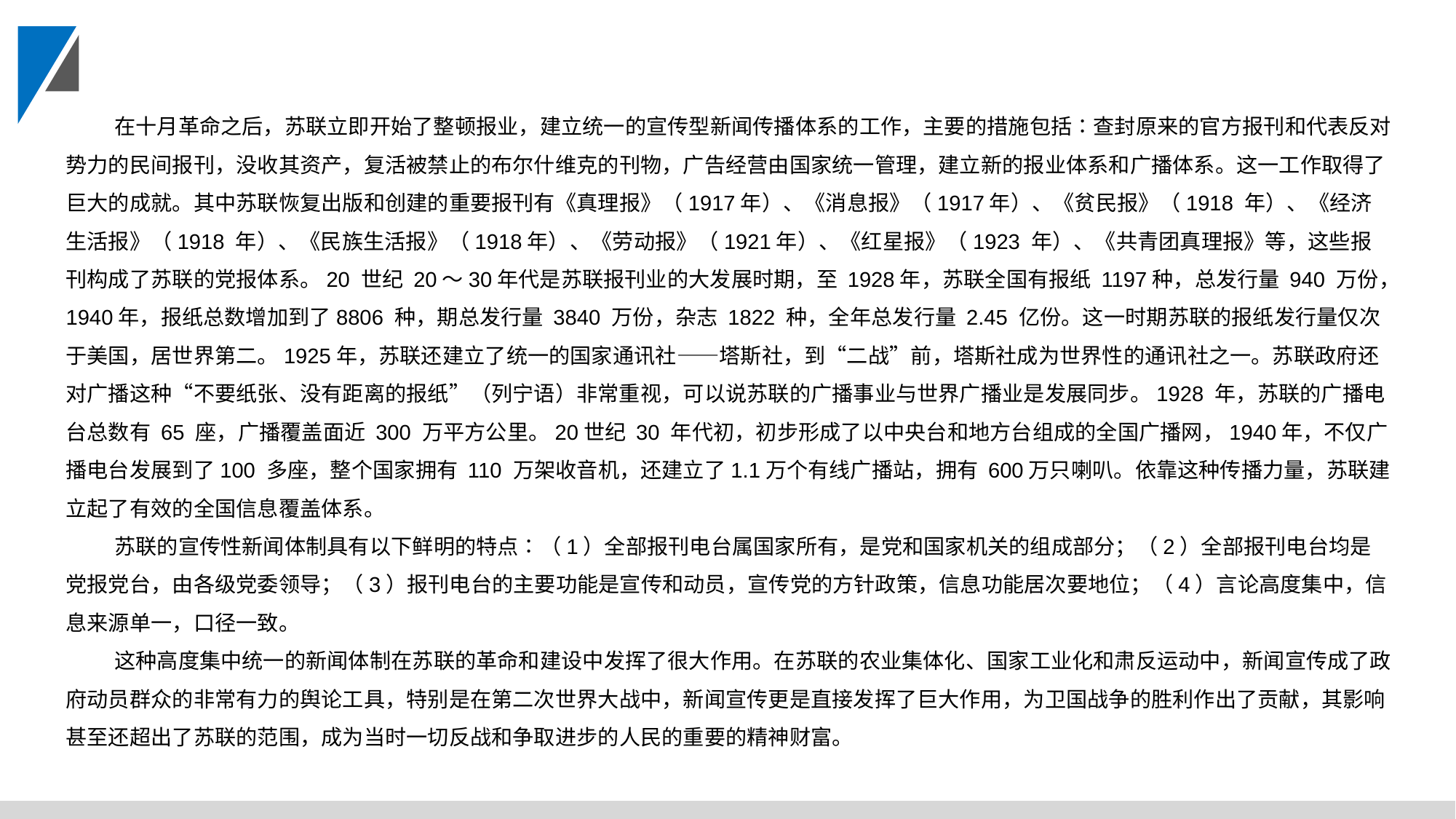

在十月革命之后，苏联立即开始了整顿报业，建立统一的宣传型新闻传播体系的工作，主要的措施包括∶查封原来的官方报刊和代表反对势力的民间报刊，没收其资产，复活被禁止的布尔什维克的刊物，广告经营由国家统一管理，建立新的报业体系和广播体系。这一工作取得了巨大的成就。其中苏联恢复出版和创建的重要报刊有《真理报》（1917年）、《消息报》（1917年）、《贫民报》（1918 年）、《经济生活报》（1918 年）、《民族生活报》（1918年）、《劳动报》（1921年）、《红星报》（1923 年）、《共青团真理报》等，这些报刊构成了苏联的党报体系。20 世纪 20～30年代是苏联报刊业的大发展时期，至 1928年，苏联全国有报纸 1197种，总发行量 940 万份，1940年，报纸总数增加到了8806 种，期总发行量 3840 万份，杂志 1822 种，全年总发行量 2.45 亿份。这一时期苏联的报纸发行量仅次于美国，居世界第二。1925年，苏联还建立了统一的国家通讯社——塔斯社，到“二战”前，塔斯社成为世界性的通讯社之一。苏联政府还对广播这种“不要纸张、没有距离的报纸”（列宁语）非常重视，可以说苏联的广播事业与世界广播业是发展同步。1928 年，苏联的广播电台总数有 65 座，广播覆盖面近 300 万平方公里。20世纪 30 年代初，初步形成了以中央台和地方台组成的全国广播网，1940年，不仅广播电台发展到了100 多座，整个国家拥有 110 万架收音机，还建立了1.1万个有线广播站，拥有 600万只喇叭。依靠这种传播力量，苏联建立起了有效的全国信息覆盖体系。
苏联的宣传性新闻体制具有以下鲜明的特点∶（1）全部报刊电台属国家所有，是党和国家机关的组成部分；（2）全部报刊电台均是党报党台，由各级党委领导；（3）报刊电台的主要功能是宣传和动员，宣传党的方针政策，信息功能居次要地位；（4）言论高度集中，信息来源单一，口径一致。
这种高度集中统一的新闻体制在苏联的革命和建设中发挥了很大作用。在苏联的农业集体化、国家工业化和肃反运动中，新闻宣传成了政府动员群众的非常有力的舆论工具，特别是在第二次世界大战中，新闻宣传更是直接发挥了巨大作用，为卫国战争的胜利作出了贡献，其影响甚至还超出了苏联的范围，成为当时一切反战和争取进步的人民的重要的精神财富。